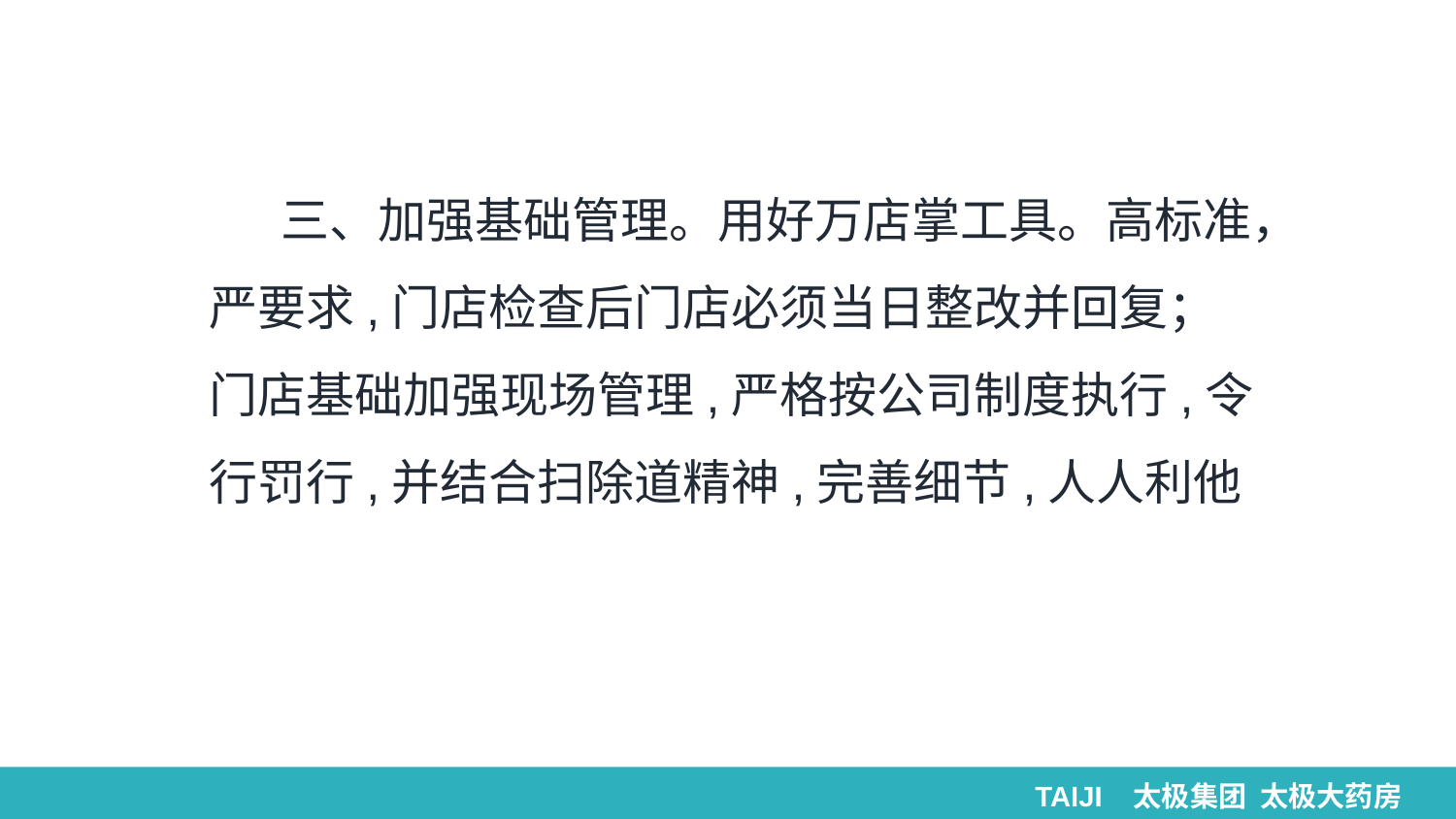

三、加强基础管理。用好万店掌工具。高标准，严要求,门店检查后门店必须当日整改并回复；门店基础加强现场管理,严格按公司制度执行,令行罚行,并结合扫除道精神,完善细节,人人利他

TAIJI   太极集团  太极大药房